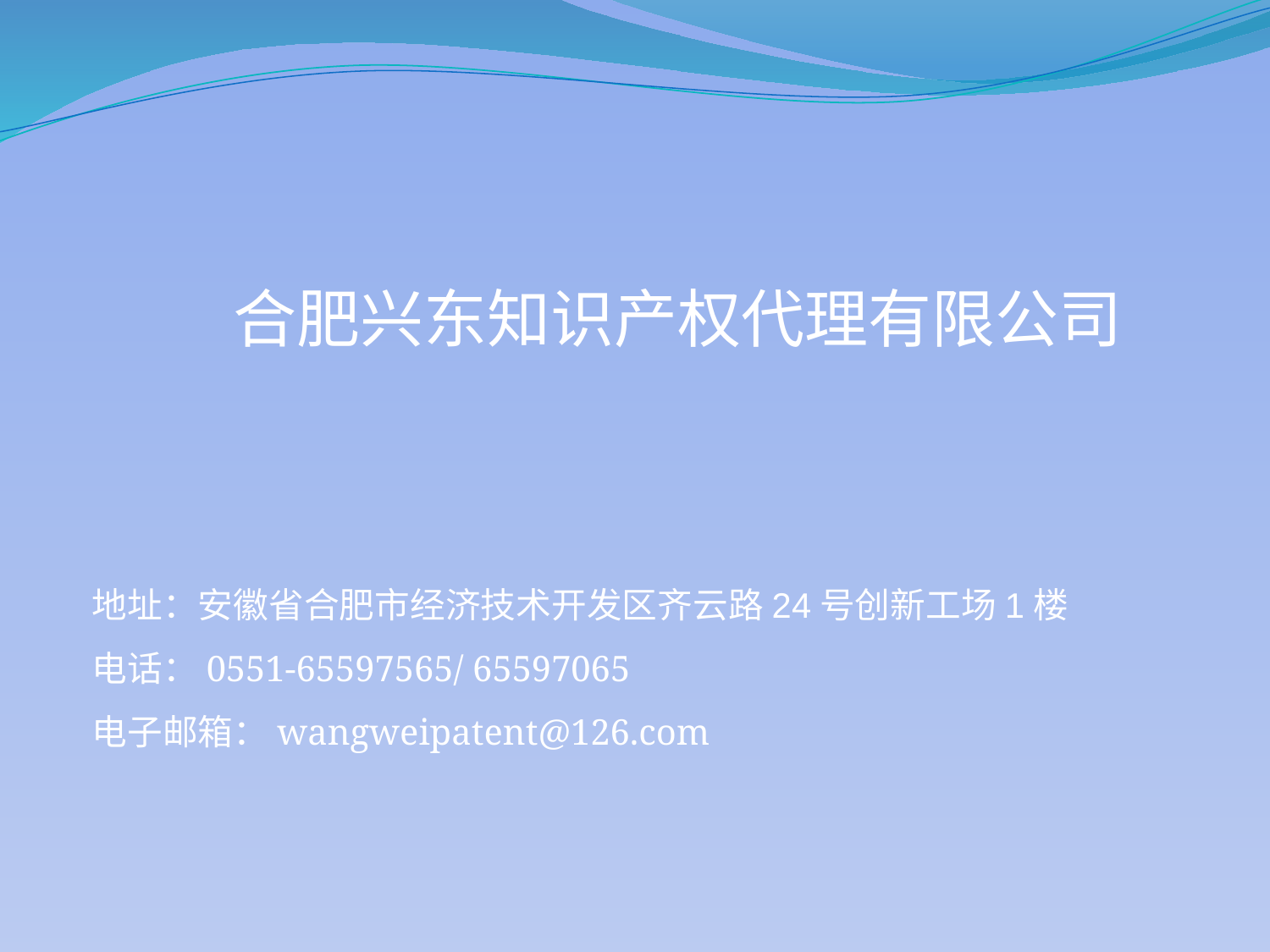

合肥兴东知识产权代理有限公司

地址：安徽省合肥市经济技术开发区齐云路24号创新工场1楼
电话：0551-65597565/ 65597065
电子邮箱：wangweipatent@126.com